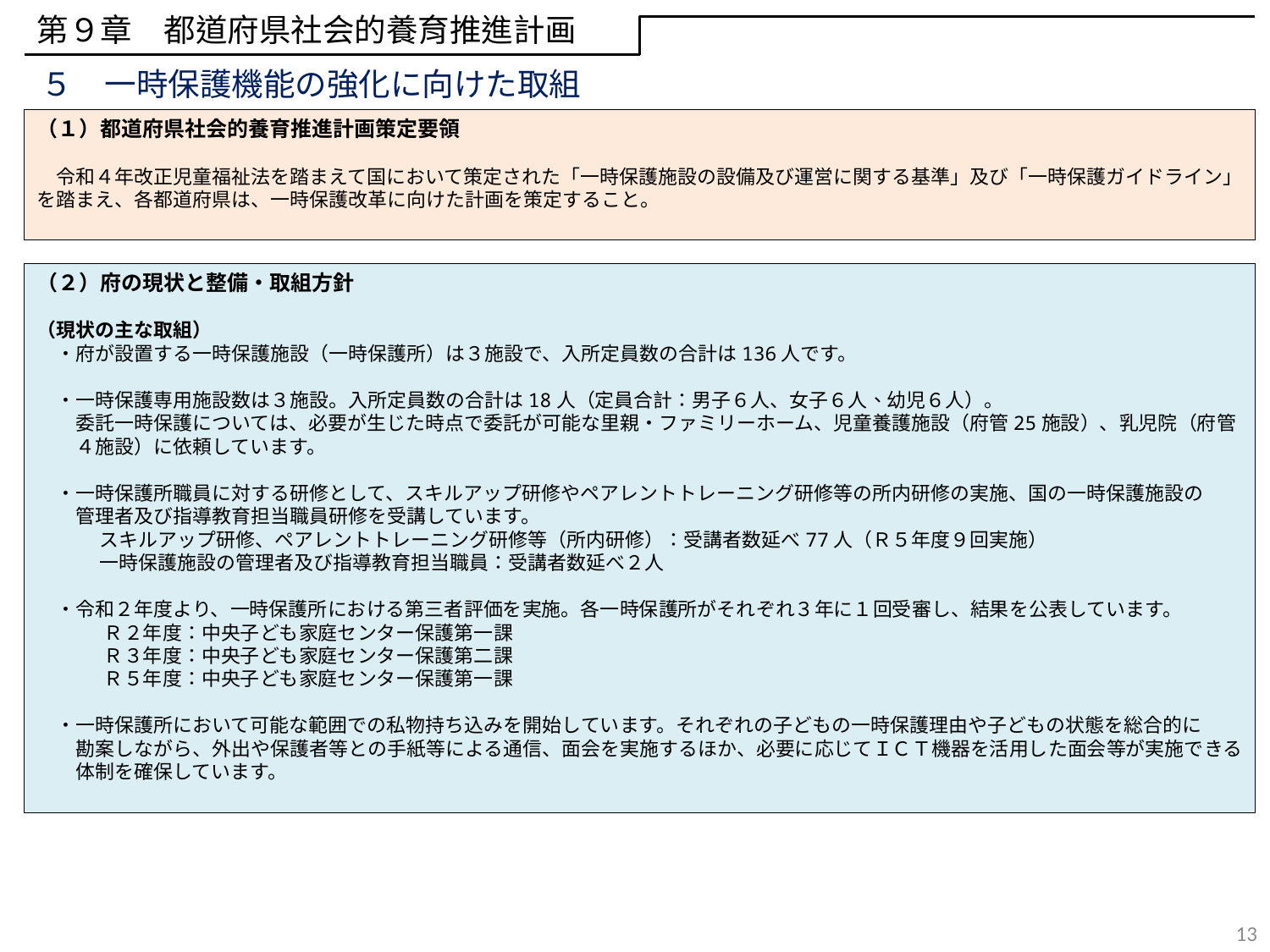

第９章　都道府県社会的養育推進計画
５　一時保護機能の強化に向けた取組
（１）都道府県社会的養育推進計画策定要領

　令和４年改正児童福祉法を踏まえて国において策定された「一時保護施設の設備及び運営に関する基準」及び「一時保護ガイドライン」を踏まえ、各都道府県は、一時保護改革に向けた計画を策定すること。

（２）府の現状と整備・取組方針

（現状の主な取組）
　・府が設置する一時保護施設（一時保護所）は３施設で、入所定員数の合計は136人です。

　・一時保護専用施設数は３施設。入所定員数の合計は18人（定員合計：男子６人、女子６人、幼児６人）。
　　委託一時保護については、必要が生じた時点で委託が可能な里親・ファミリーホーム、児童養護施設（府管25施設）、乳児院（府管
　　４施設）に依頼しています。

　・一時保護所職員に対する研修として、スキルアップ研修やペアレントトレーニング研修等の所内研修の実施、国の一時保護施設の
　　管理者及び指導教育担当職員研修を受講しています。
　　 　スキルアップ研修、ペアレントトレーニング研修等（所内研修）：受講者数延べ77人（Ｒ５年度９回実施）
　　 　一時保護施設の管理者及び指導教育担当職員：受講者数延べ２人

　・令和２年度より、一時保護所における第三者評価を実施。各一時保護所がそれぞれ３年に１回受審し、結果を公表しています。
　　 　 Ｒ２年度：中央子ども家庭センター保護第一課
　　 　 Ｒ３年度：中央子ども家庭センター保護第二課
　　 　 Ｒ５年度：中央子ども家庭センター保護第一課

　・一時保護所において可能な範囲での私物持ち込みを開始しています。それぞれの子どもの一時保護理由や子どもの状態を総合的に
　　勘案しながら、外出や保護者等との手紙等による通信、面会を実施するほか、必要に応じてＩＣＴ機器を活用した面会等が実施できる
　　体制を確保しています。

13